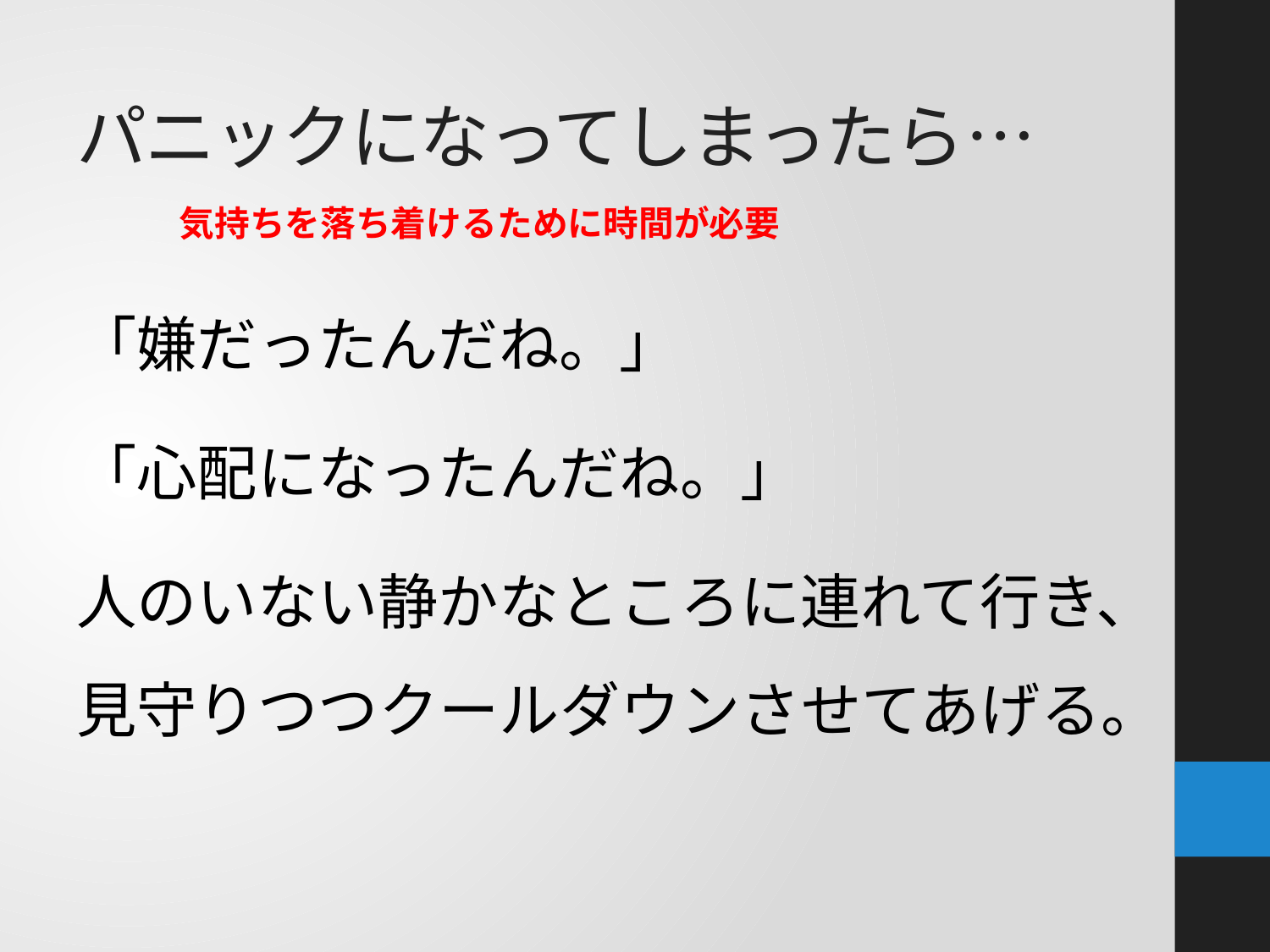

# パニックになってしまったら…
気持ちを落ち着けるために時間が必要
「嫌だったんだね。」
「心配になったんだね。」
人のいない静かなところに連れて行き、見守りつつクールダウンさせてあげる。